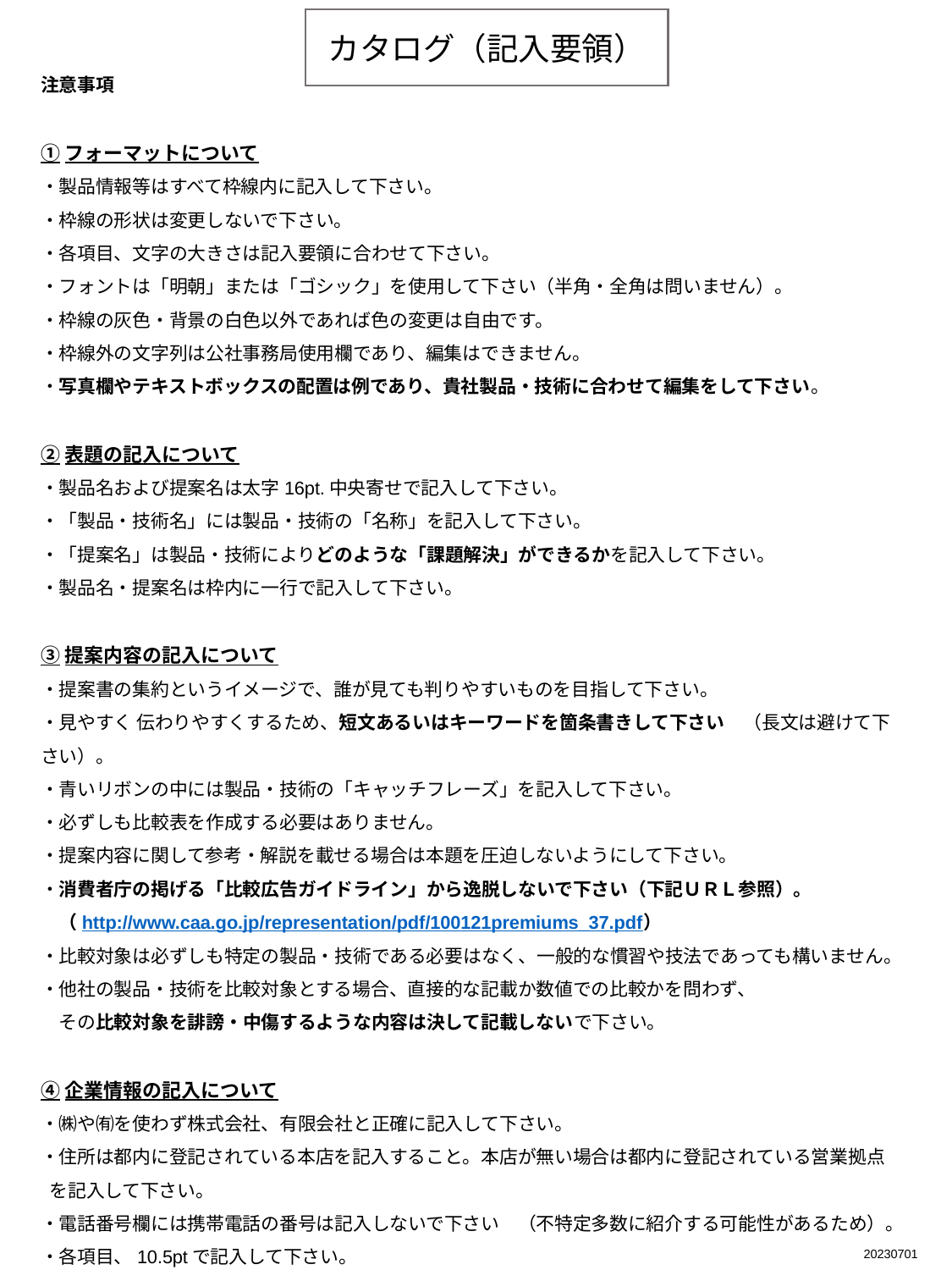

カタログ（記入要領）
注意事項

①フォーマットについて
・製品情報等はすべて枠線内に記入して下さい。
・枠線の形状は変更しないで下さい。
・各項目、文字の大きさは記入要領に合わせて下さい。
・フォントは「明朝」または「ゴシック」を使用して下さい（半角・全角は問いません）。
・枠線の灰色・背景の白色以外であれば色の変更は自由です。
・枠線外の文字列は公社事務局使用欄であり、編集はできません。
・写真欄やテキストボックスの配置は例であり、貴社製品・技術に合わせて編集をして下さい。

②表題の記入について
・製品名および提案名は太字16pt.中央寄せで記入して下さい。
・「製品・技術名」には製品・技術の「名称」を記入して下さい。
・「提案名」は製品・技術によりどのような「課題解決」ができるかを記入して下さい。
・製品名・提案名は枠内に一行で記入して下さい。

③提案内容の記入について
・提案書の集約というイメージで、誰が見ても判りやすいものを目指して下さい。
・見やすく 伝わりやすくするため、短文あるいはキーワードを箇条書きして下さい　（長文は避けて下さい）。
・青いリボンの中には製品・技術の「キャッチフレーズ」を記入して下さい。
・必ずしも比較表を作成する必要はありません。
・提案内容に関して参考・解説を載せる場合は本題を圧迫しないようにして下さい。
・消費者庁の掲げる「比較広告ガイドライン」から逸脱しないで下さい（下記ＵＲＬ参照）。
　（http://www.caa.go.jp/representation/pdf/100121premiums_37.pdf）
・比較対象は必ずしも特定の製品・技術である必要はなく、一般的な慣習や技法であっても構いません。
・他社の製品・技術を比較対象とする場合、直接的な記載か数値での比較かを問わず、
　その比較対象を誹謗・中傷するような内容は決して記載しないで下さい。

④企業情報の記入について
・㈱や㈲を使わず株式会社、有限会社と正確に記入して下さい。
・住所は都内に登記されている本店を記入すること。本店が無い場合は都内に登記されている営業拠点を記入して下さい。
・電話番号欄には携帯電話の番号は記入しないで下さい　（不特定多数に紹介する可能性があるため）。
・各項目、10.5ptで記入して下さい。
20230701